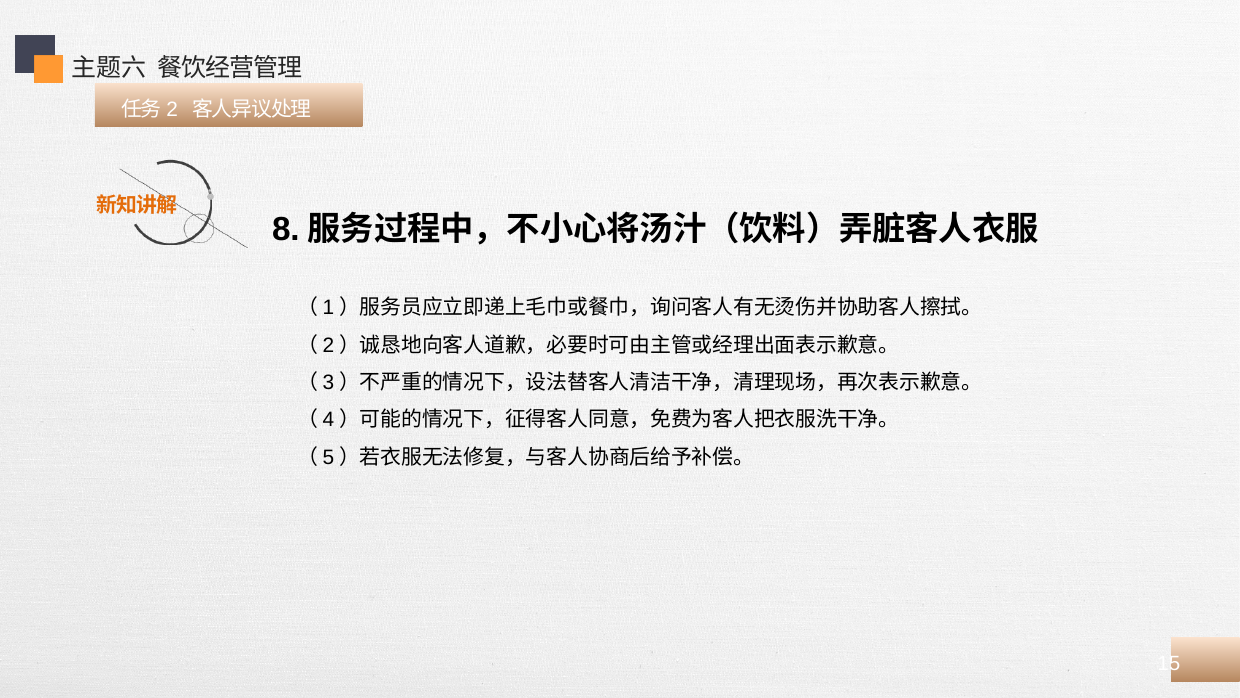

主题六  餐饮经营管理
 任务2  客人异议处理
8.服务过程中，不小心将汤汁（饮料）弄脏客人衣服

（1）服务员应立即递上毛巾或餐巾，询问客人有无烫伤并协助客人擦拭。
（2）诚恳地向客人道歉，必要时可由主管或经理出面表示歉意。
（3）不严重的情况下，设法替客人清洁干净，清理现场，再次表示歉意。
（4）可能的情况下，征得客人同意，免费为客人把衣服洗干净。
（5）若衣服无法修复，与客人协商后给予补偿。